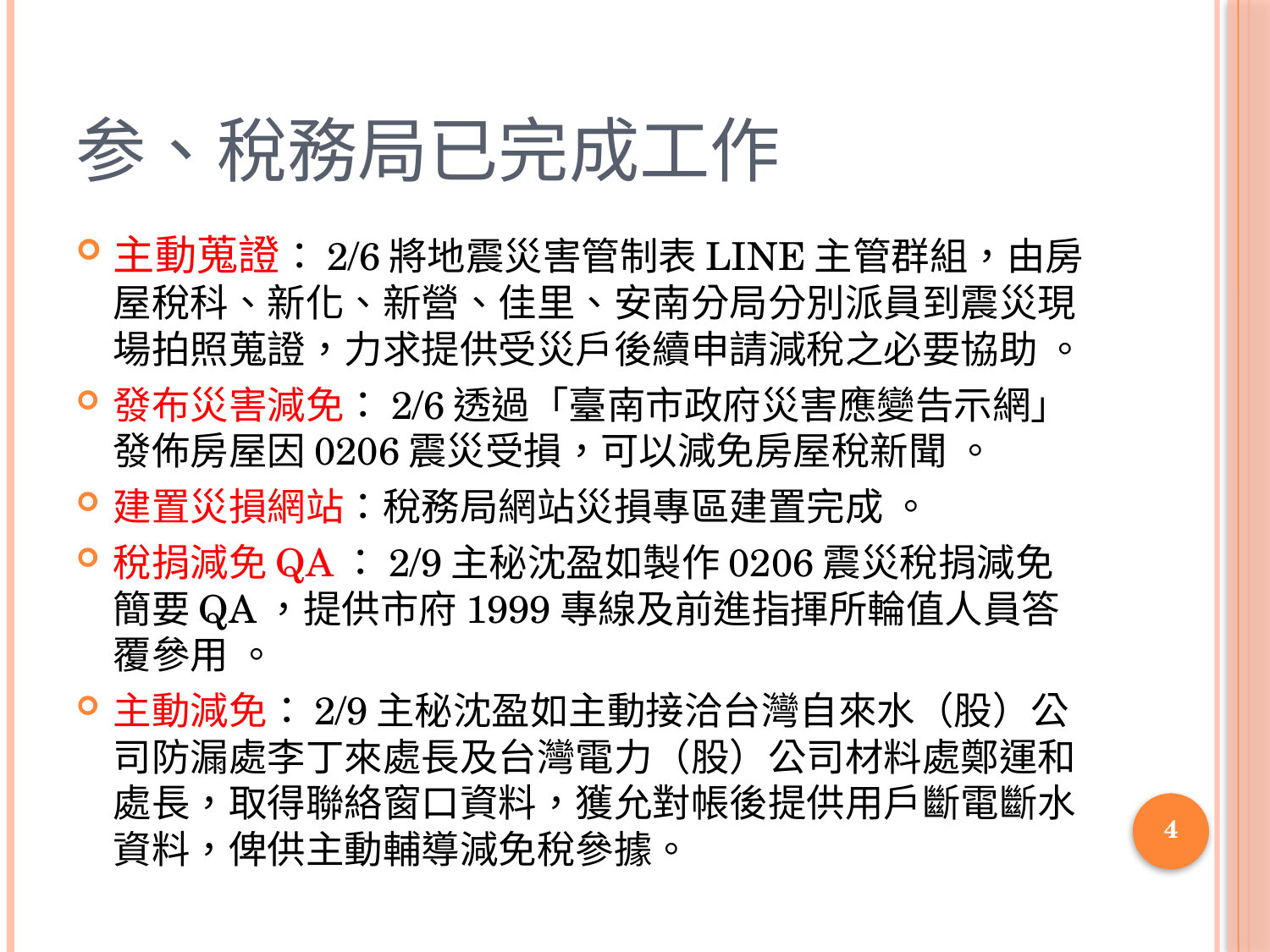

# 参、稅務局已完成工作
主動蒐證：2/6將地震災害管制表LINE主管群組，由房屋稅科、新化、新營、佳里、安南分局分別派員到震災現場拍照蒐證，力求提供受災戶後續申請減稅之必要協助 。
發布災害減免：2/6透過「臺南市政府災害應變告示網」發佈房屋因0206震災受損，可以減免房屋稅新聞 。
建置災損網站：稅務局網站災損專區建置完成 。
稅捐減免QA：2/9主秘沈盈如製作0206震災稅捐減免簡要QA，提供市府1999專線及前進指揮所輪值人員答覆參用 。
主動減免：2/9主秘沈盈如主動接洽台灣自來水（股）公司防漏處李丁來處長及台灣電力（股）公司材料處鄭運和處長，取得聯絡窗口資料，獲允對帳後提供用戶斷電斷水資料，俾供主動輔導減免稅參據。
4